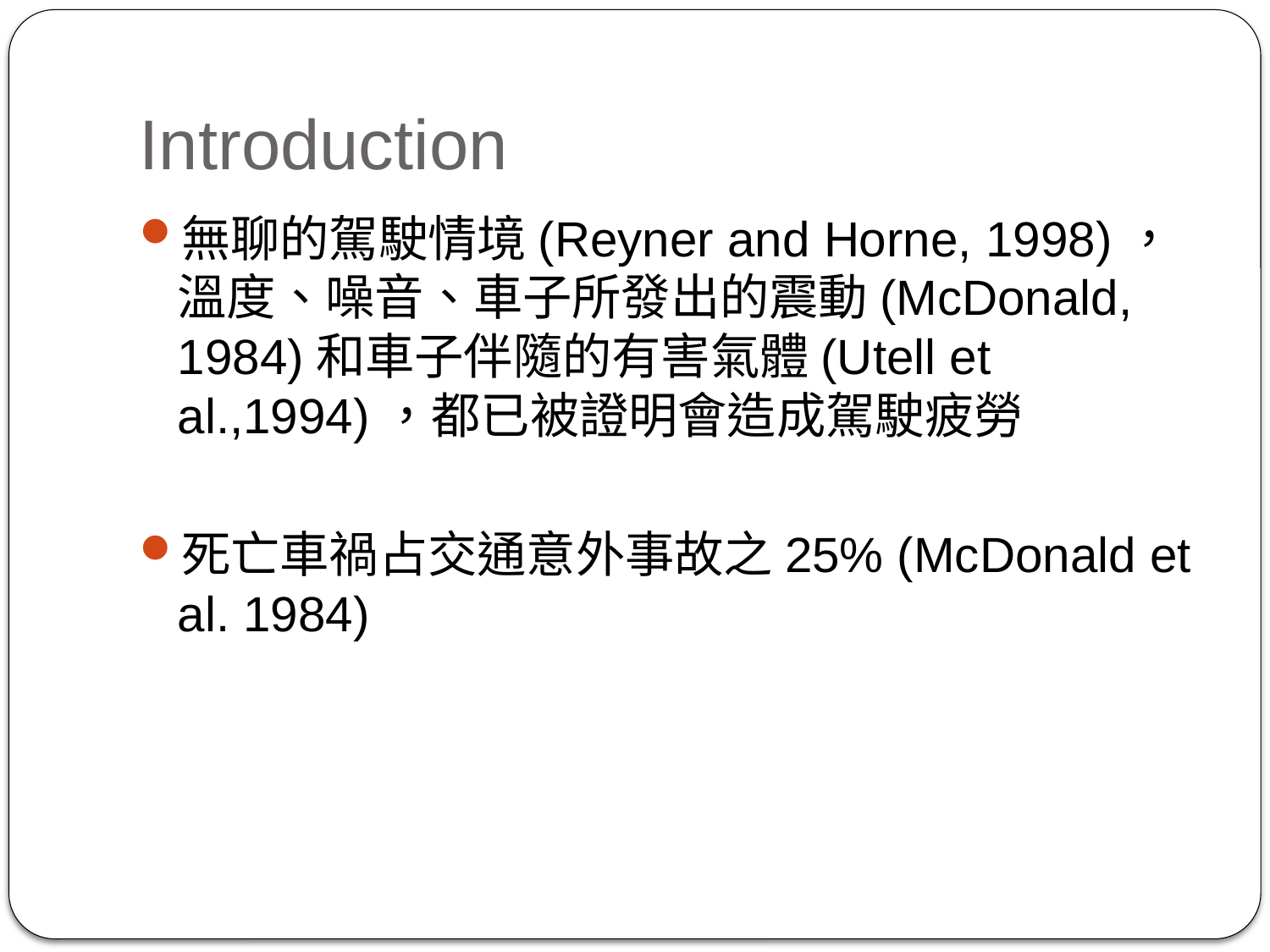

# Introduction
無聊的駕駛情境(Reyner and Horne, 1998)，溫度、噪音、車子所發出的震動(McDonald, 1984)和車子伴隨的有害氣體(Utell et al.,1994)，都已被證明會造成駕駛疲勞

死亡車禍占交通意外事故之25% (McDonald et al. 1984)